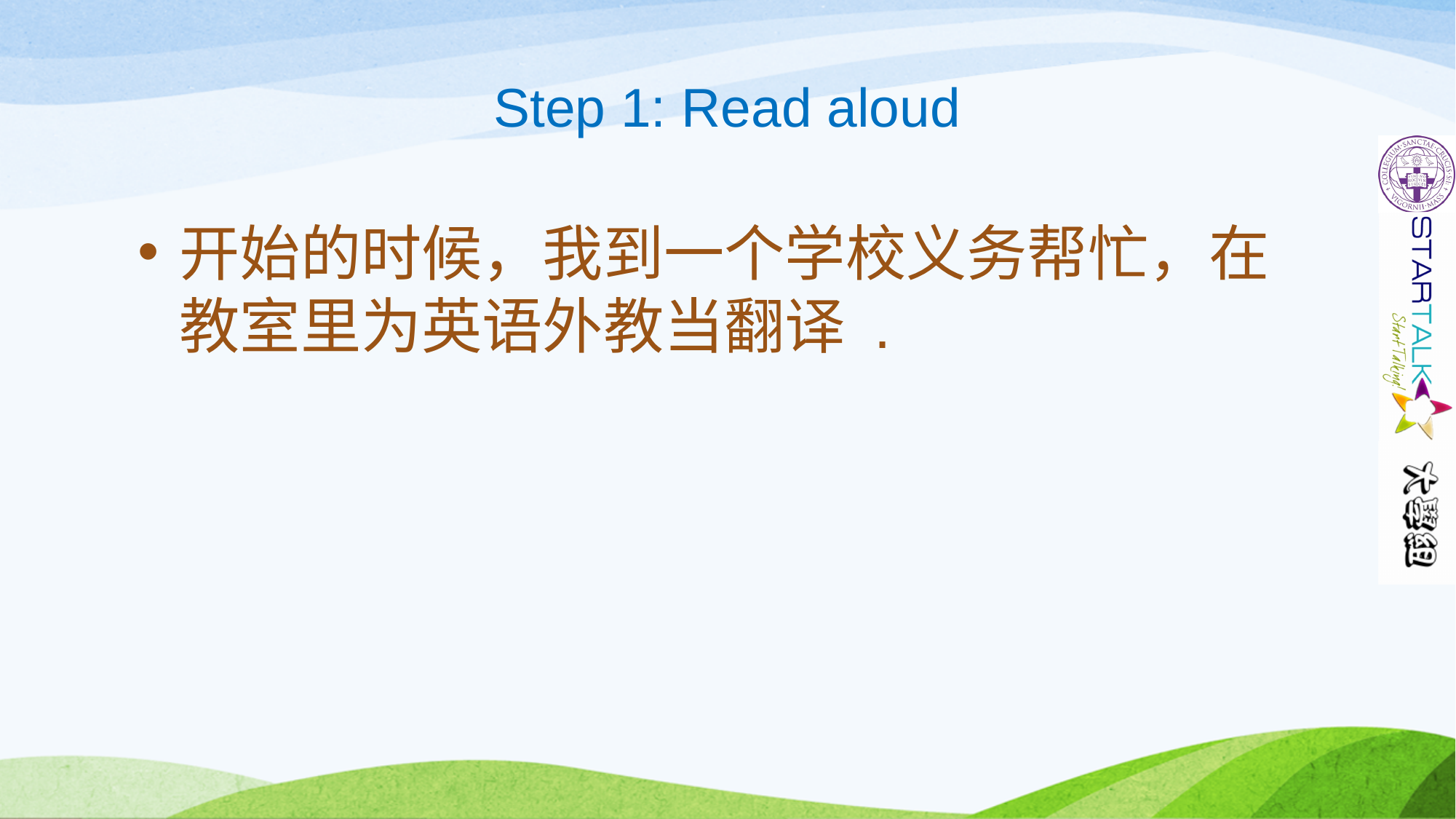

# Step 1: Read aloud
开始的时候，我到一个学校义务帮忙，在教室里为英语外教当翻译 .